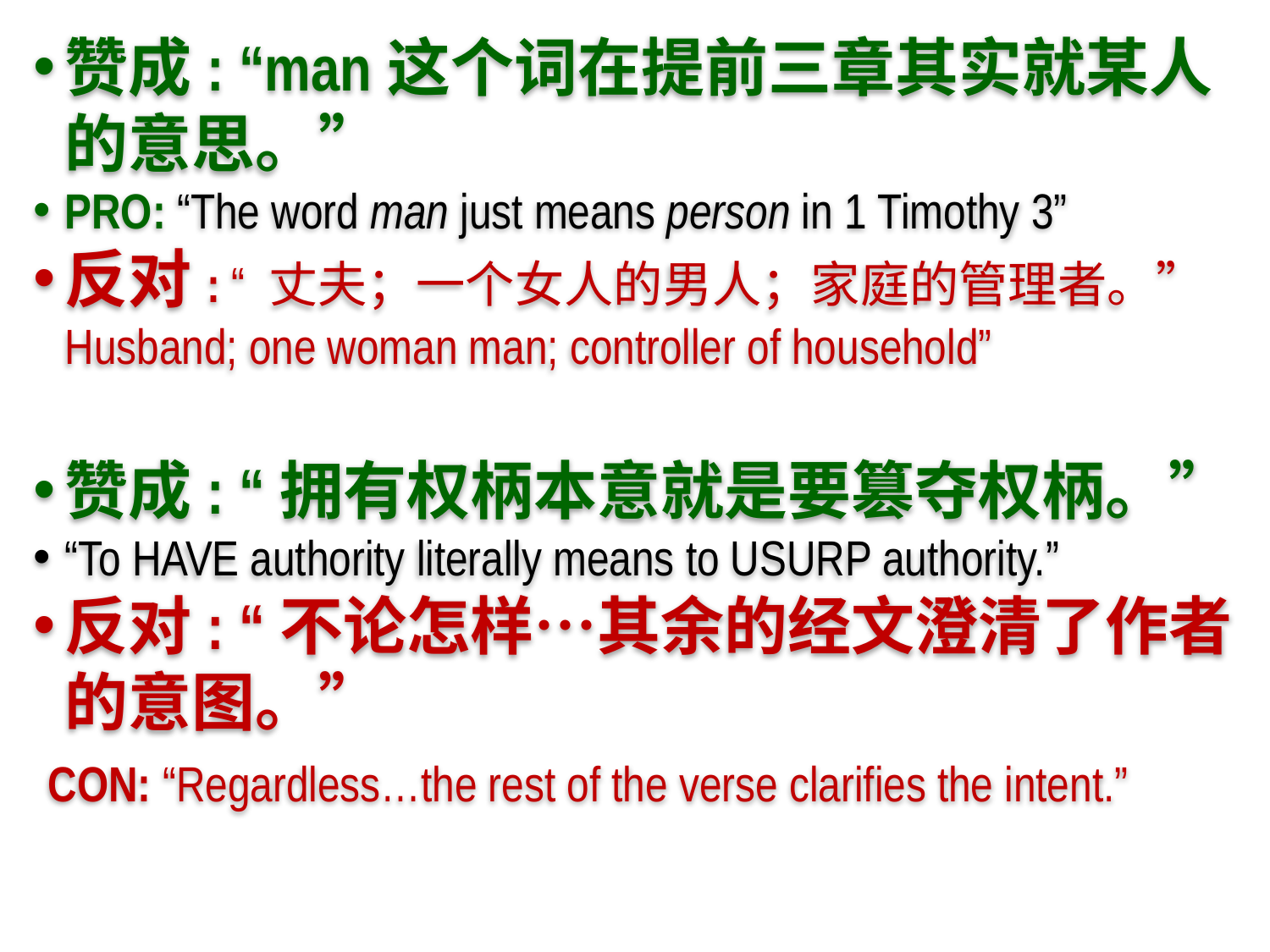

赞成: “man这个词在提前三章其实就某人的意思。”
PRO: “The word man just means person in 1 Timothy 3”
反对: “ 丈夫；一个女人的男人；家庭的管理者。” Husband; one woman man; controller of household”

赞成: “拥有权柄本意就是要篡夺权柄。”
“To HAVE authority literally means to USURP authority.”
反对: “不论怎样…其余的经文澄清了作者的意图。”
 CON: “Regardless…the rest of the verse clarifies the intent.”